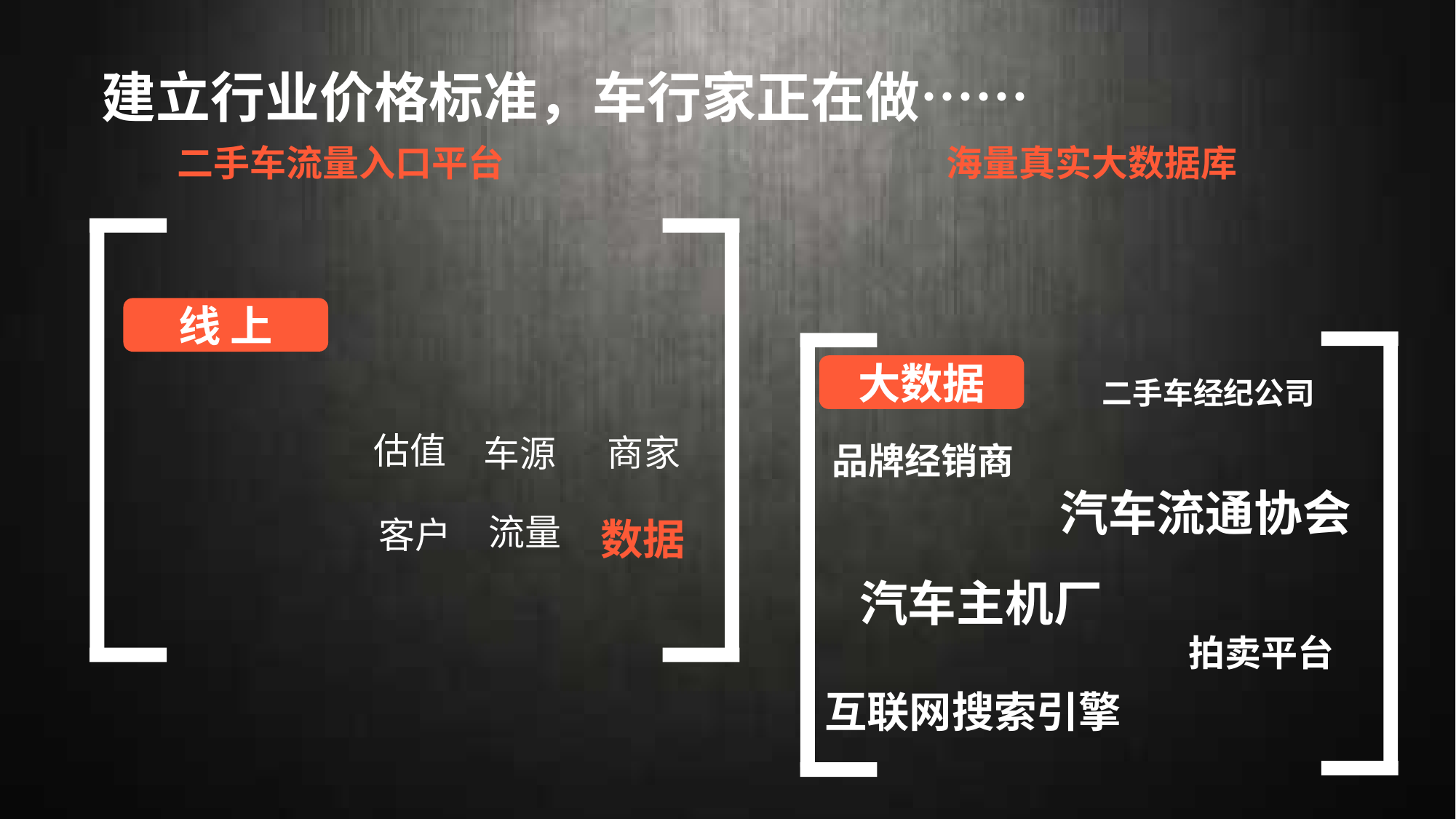

建立行业价格标准，车行家正在做……
二手车流量入口平台
海量真实大数据库

线 上

大数据
二手车经纪公司
估值
商家
车源

品牌经销商
汽车流通协会
流量
客户
数据

汽车主机厂
拍卖平台

互联网搜索引擎